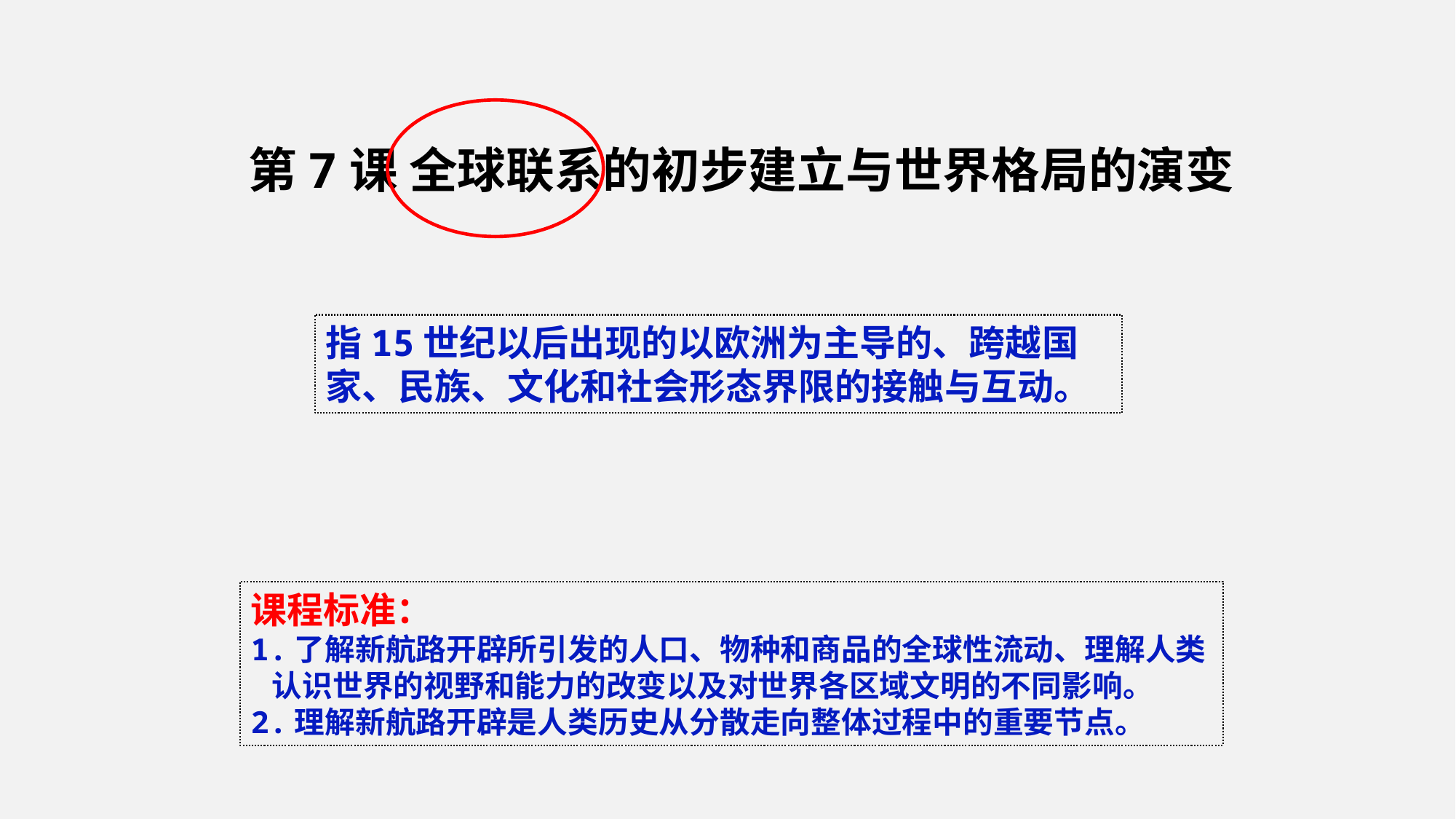

第7课 全球联系的初步建立与世界格局的演变
指15世纪以后出现的以欧洲为主导的、跨越国家、民族、文化和社会形态界限的接触与互动。
课程标准：
1.了解新航路开辟所引发的人口、物种和商品的全球性流动、理解人类
  认识世界的视野和能力的改变以及对世界各区域文明的不同影响。
2.理解新航路开辟是人类历史从分散走向整体过程中的重要节点。